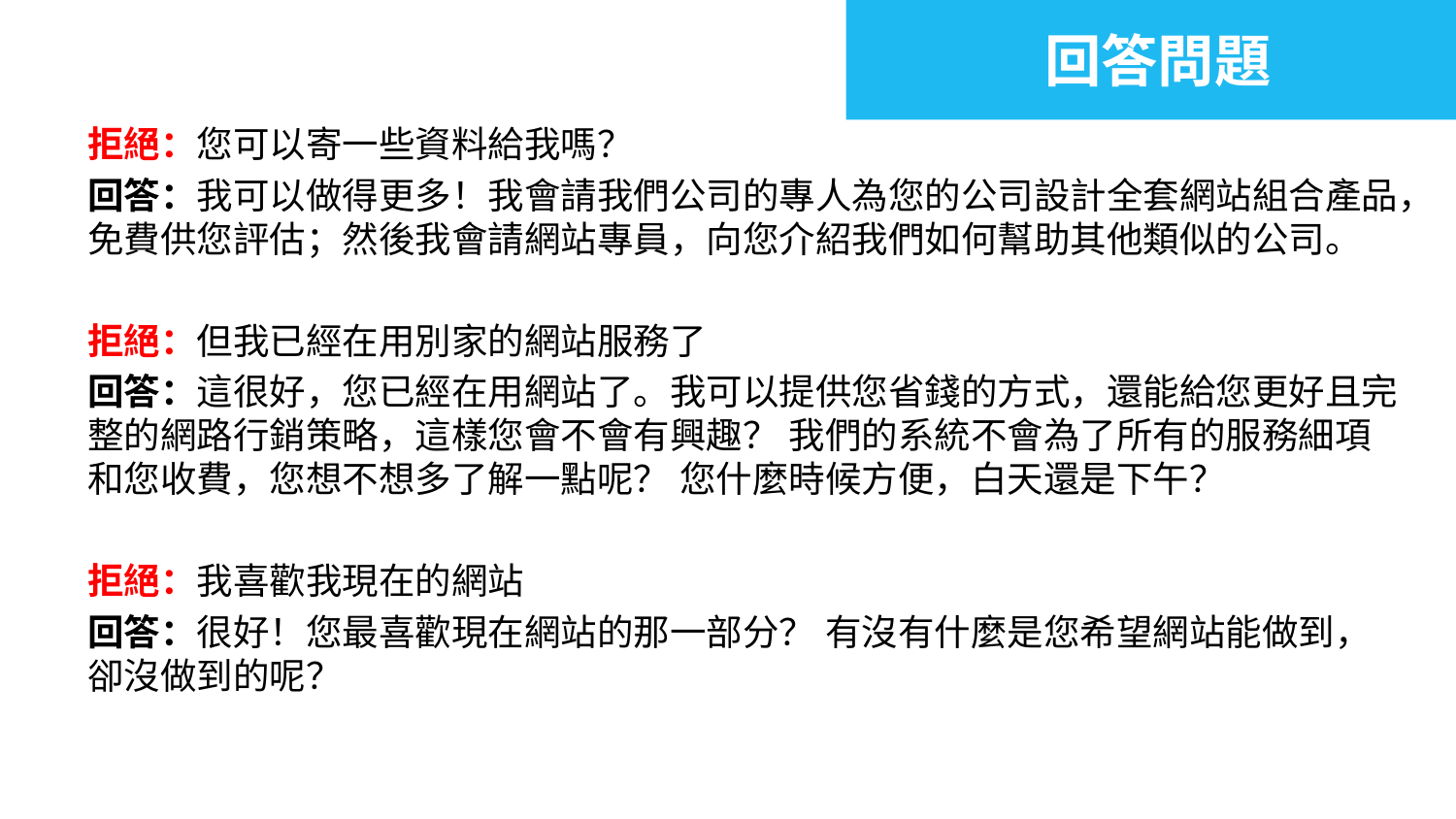

回答問題
拒絕：您可以寄一些資料給我嗎？
回答：我可以做得更多！我會請我們公司的專人為您的公司設計全套網站組合產品，免費供您評估；然後我會請網站專員，向您介紹我們如何幫助其他類似的公司。

拒絕：但我已經在用別家的網站服務了
回答：這很好，您已經在用網站了。我可以提供您省錢的方式，還能給您更好且完整的網路行銷策略，這樣您會不會有興趣？ 我們的系統不會為了所有的服務細項和您收費，您想不想多了解一點呢？ 您什麼時候方便，白天還是下午？

拒絕：我喜歡我現在的網站
回答：很好！您最喜歡現在網站的那一部分？ 有沒有什麼是您希望網站能做到，卻沒做到的呢？